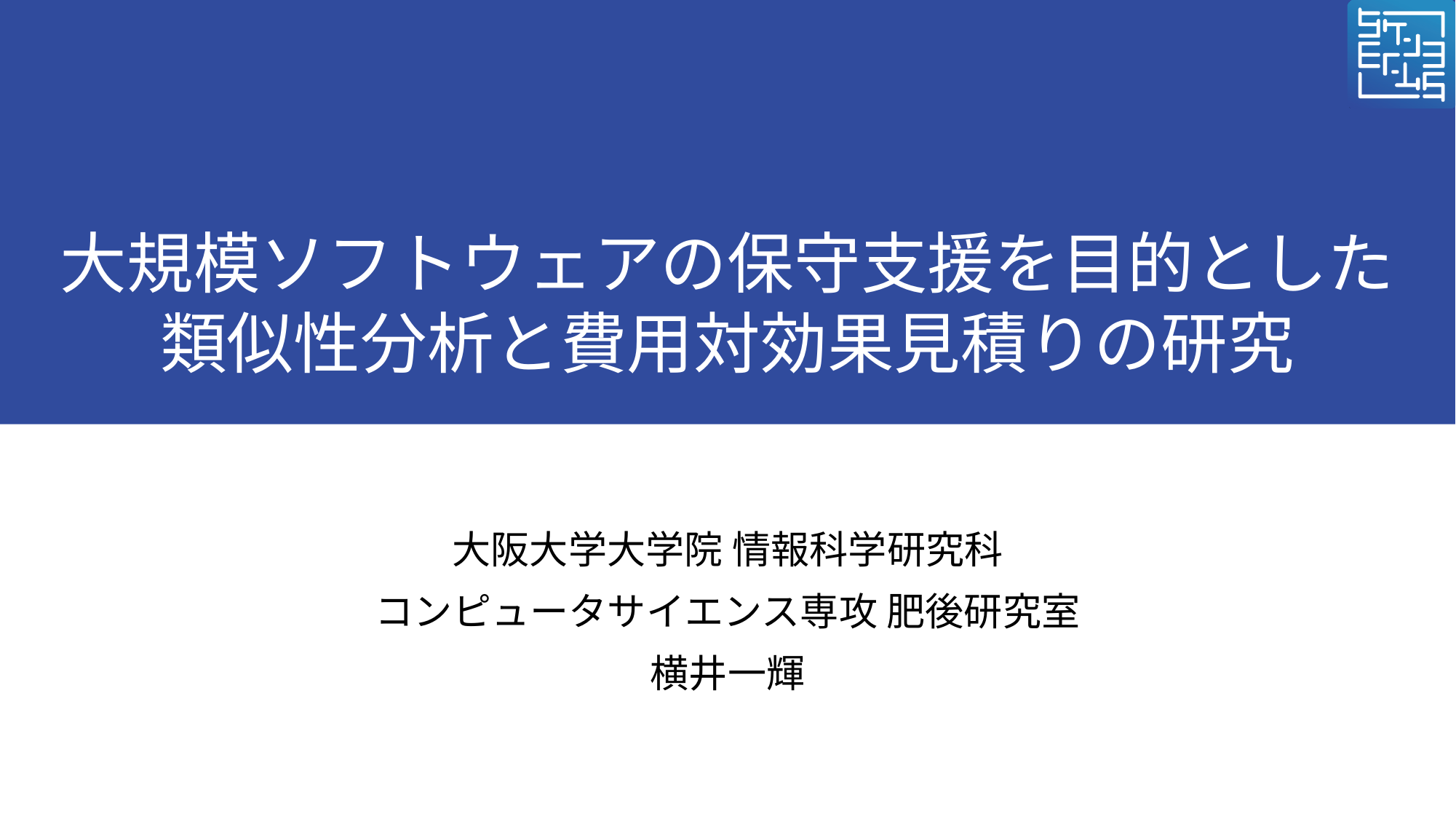

# 大規模ソフトウェアの保守支援を目的とした 類似性分析と費用対効果見積りの研究
大阪大学大学院 情報科学研究科
コンピュータサイエンス専攻 肥後研究室
横井一輝